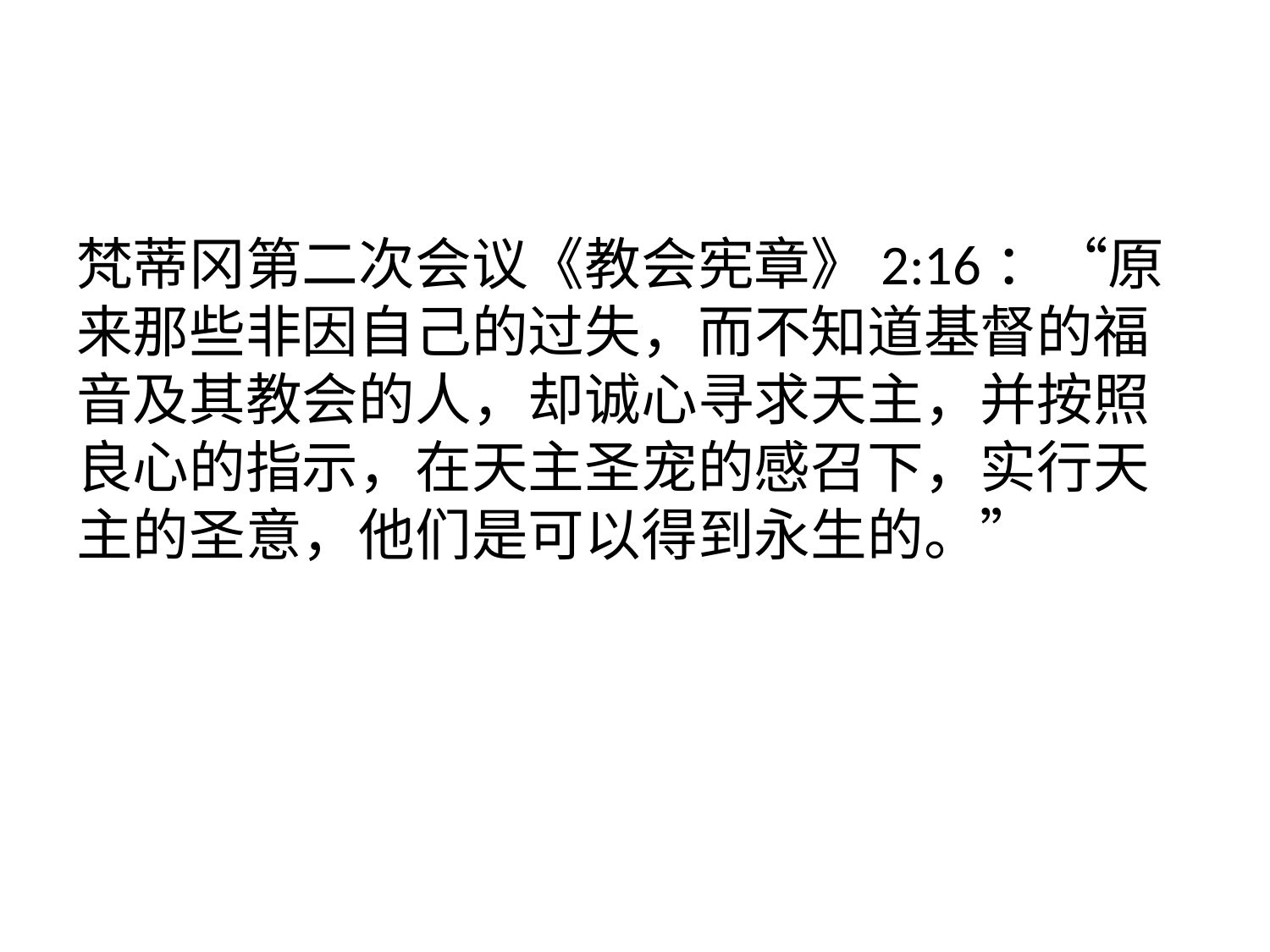

#
梵蒂冈第二次会议《教会宪章》2:16：“原来那些非因自己的过失，而不知道基督的福音及其教会的人，却诚心寻求天主，并按照良心的指示，在天主圣宠的感召下，实行天主的圣意，他们是可以得到永生的。”